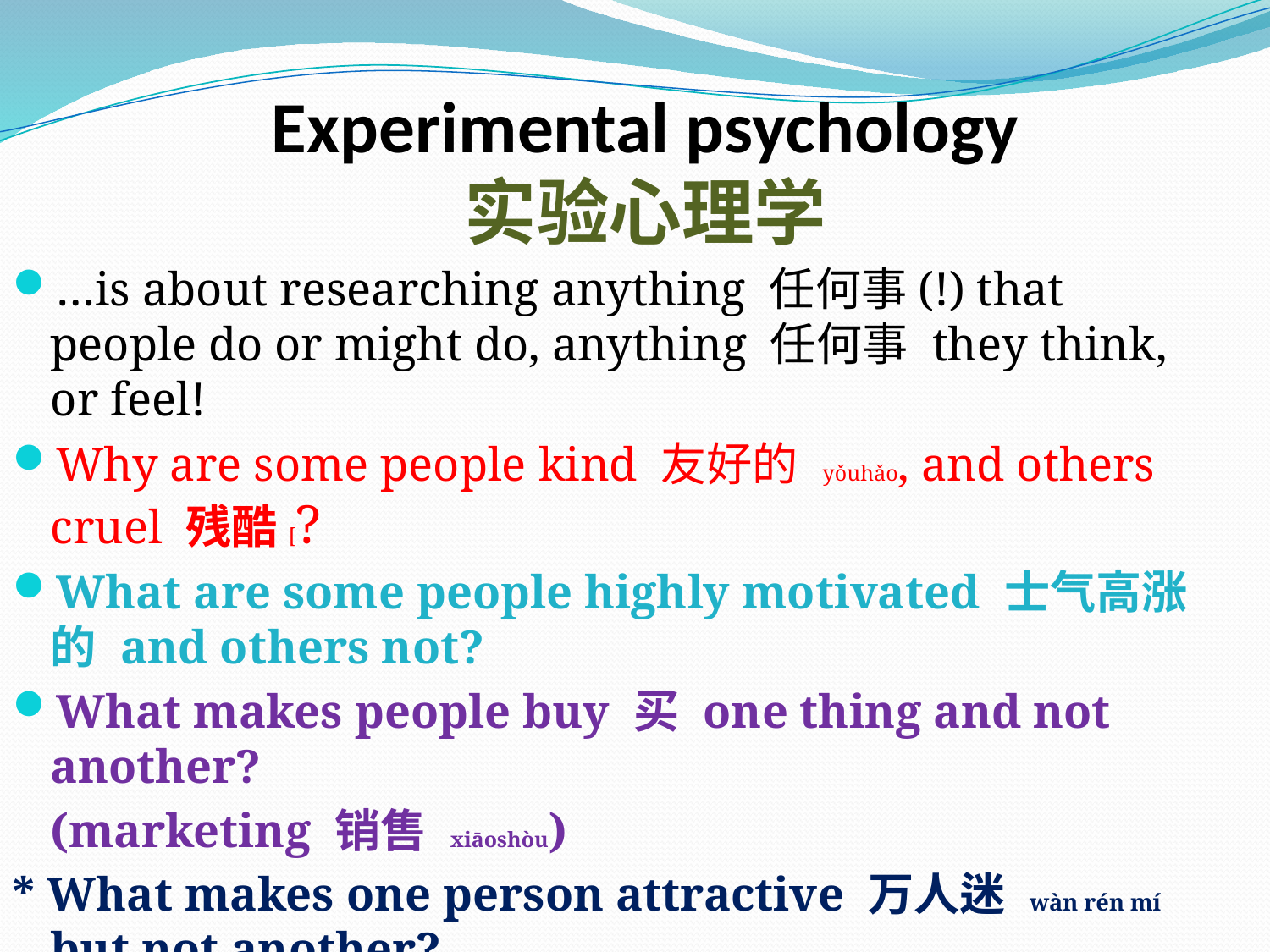

# Experimental psychology 实验心理学
…is about researching anything 任何事(!) that people do or might do, anything 任何事 they think, or feel!
Why are some people kind 友好的 yǒuhǎo, and others cruel 残酷[?
What are some people highly motivated 士气高涨的 and others not?
What makes people buy 买 one thing and not another?
	(marketing 销售 xiāoshòu)
* What makes one person attractive 万人迷 wàn rén mí but not another?